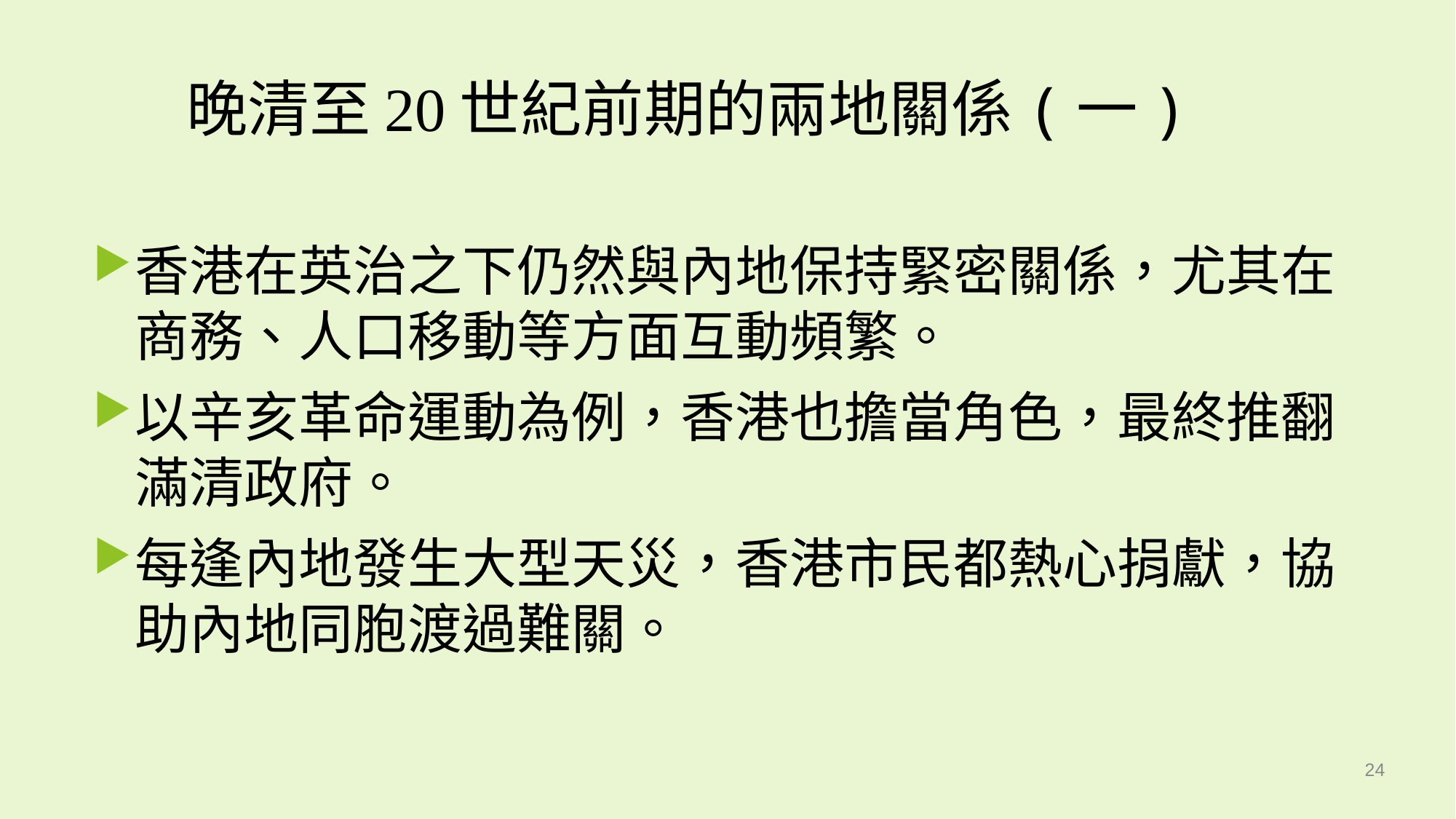

# 晚清至20世紀前期的兩地關係(一)
香港在英治之下仍然與內地保持緊密關係，尤其在商務、人口移動等方面互動頻繁。
以辛亥革命運動為例，香港也擔當角色，最終推翻滿清政府。
每逢內地發生大型天災，香港市民都熱心捐獻，協助內地同胞渡過難關。
24